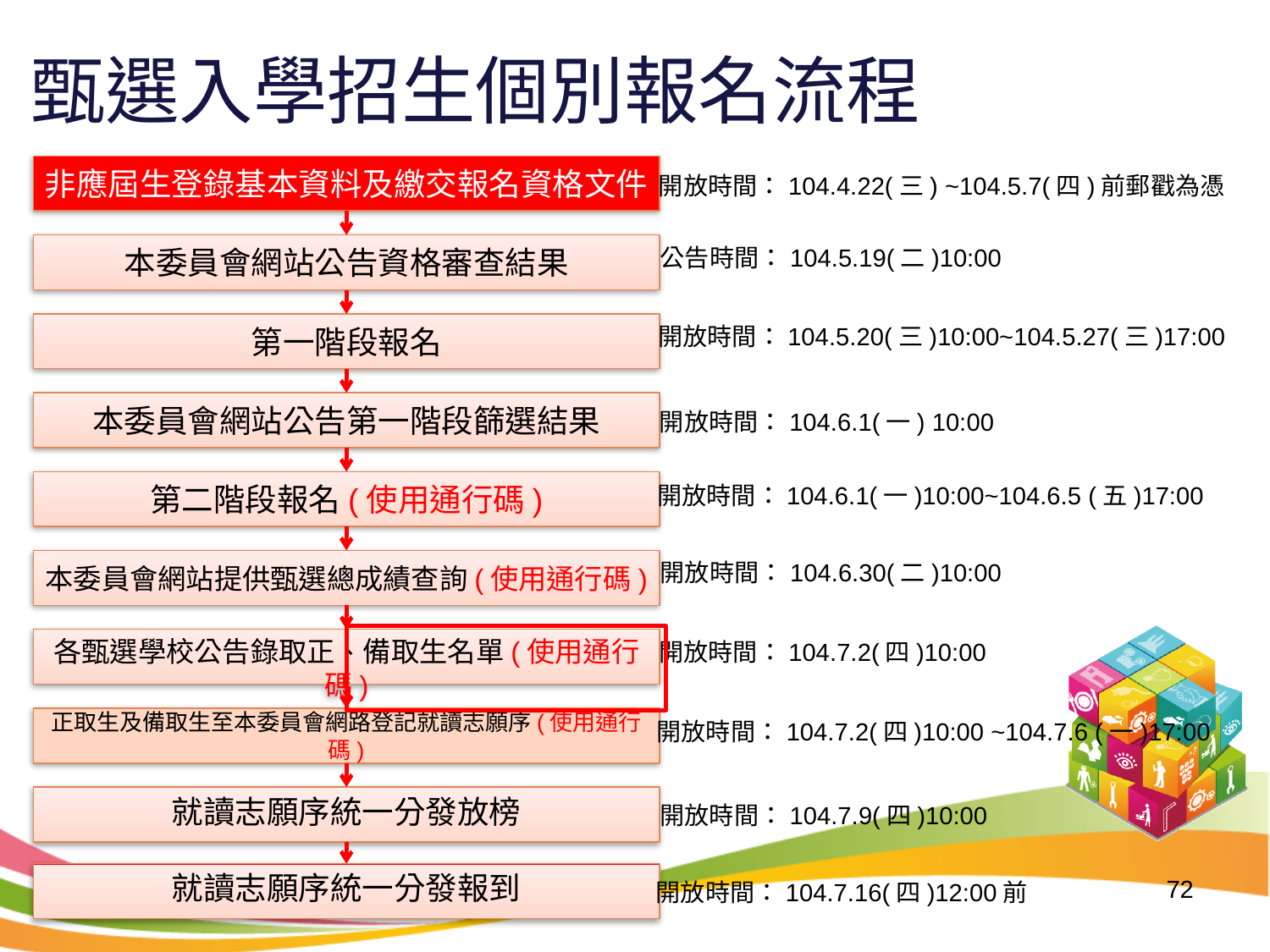

甄選入學招生個別報名流程
非應屆生登錄基本資料及繳交報名資格文件
開放時間：104.4.22(三) ~104.5.7(四)前郵戳為憑
本委員會網站公告資格審查結果
公告時間：104.5.19(二)10:00
第一階段報名
開放時間：104.5.20(三)10:00~104.5.27(三)17:00
本委員會網站公告第一階段篩選結果
開放時間：104.6.1(一) 10:00
第二階段報名(使用通行碼)
開放時間：104.6.1(一)10:00~104.6.5 (五)17:00
本委員會網站提供甄選總成績查詢(使用通行碼)
開放時間：104.6.30(二)10:00
各甄選學校公告錄取正、備取生名單(使用通行碼)
開放時間：104.7.2(四)10:00
正取生及備取生至本委員會網路登記就讀志願序(使用通行碼)
開放時間：104.7.2(四)10:00 ~104.7.6 (一)17:00
就讀志願序統一分發放榜
開放時間：104.7.9(四)10:00
就讀志願序統一分發報到
72
開放時間：104.7.16(四)12:00前